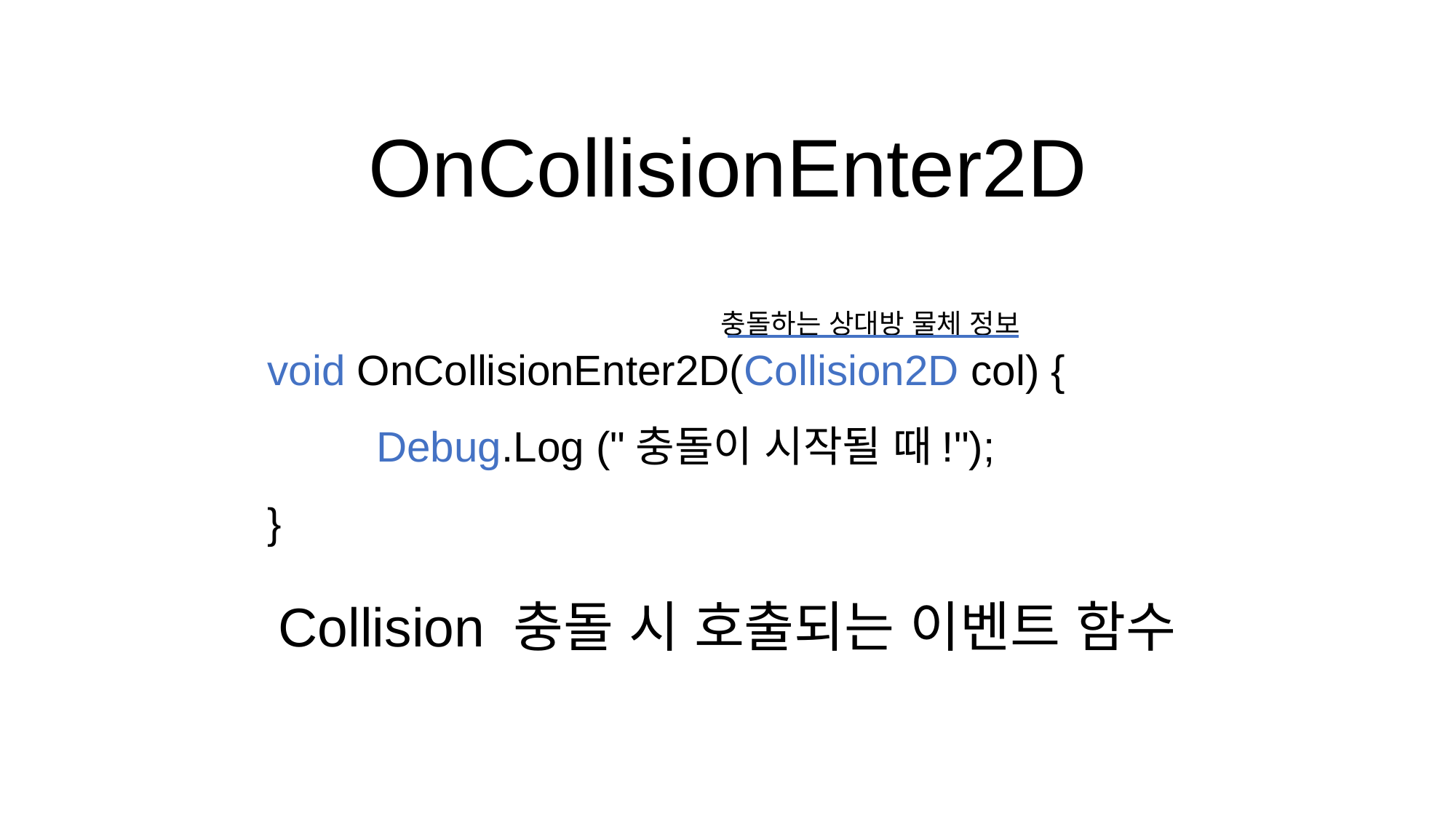

# OnCollisionEnter2D
충돌하는 상대방 물체 정보
void OnCollisionEnter2D(Collision2D col) {
	Debug.Log ("충돌이 시작될 때!");
}
Collision 충돌 시 호출되는 이벤트 함수